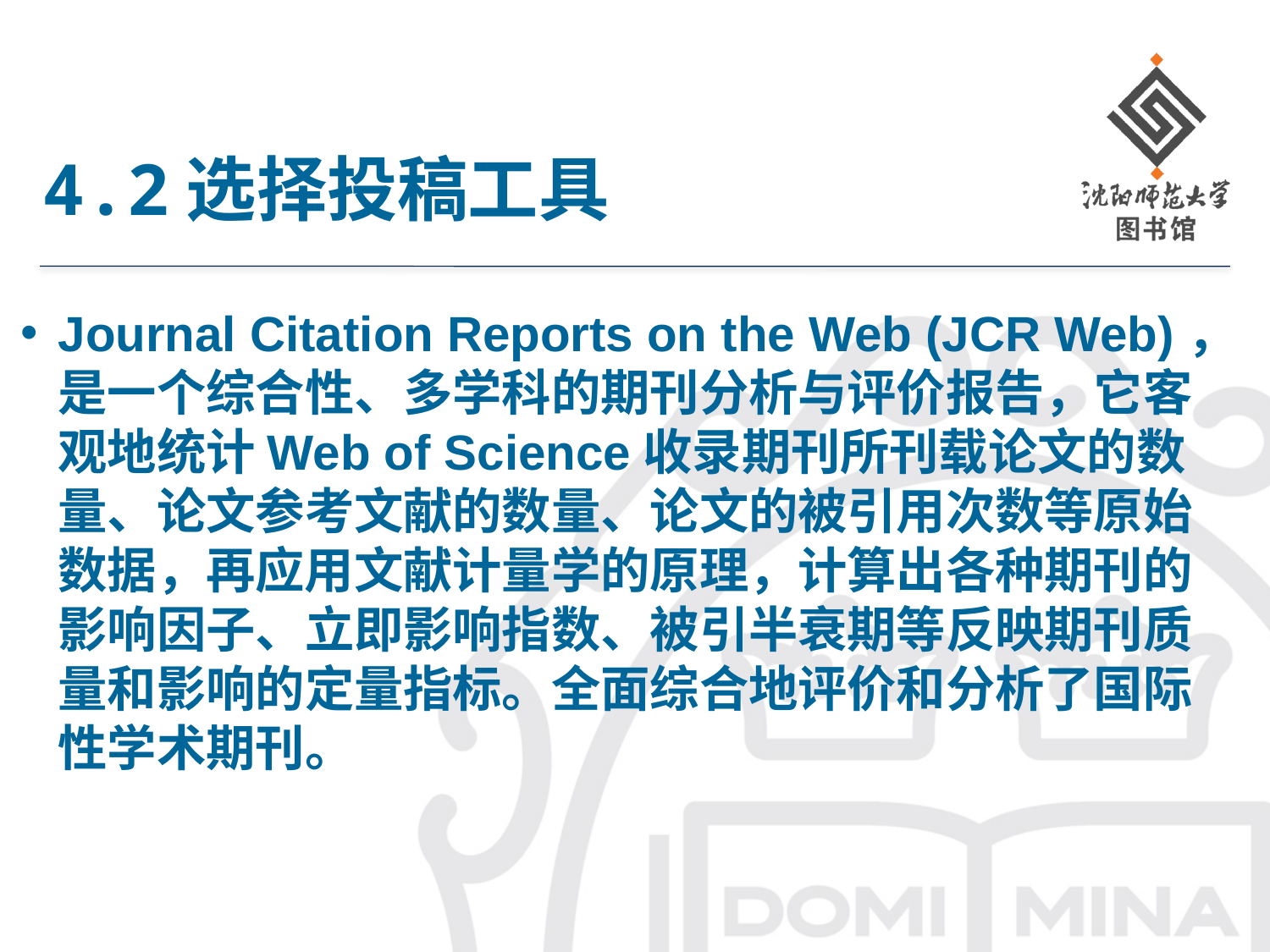

# 4.2选择投稿工具
Journal Citation Reports on the Web (JCR Web)，是一个综合性、多学科的期刊分析与评价报告，它客观地统计Web of Science收录期刊所刊载论文的数量、论文参考文献的数量、论文的被引用次数等原始数据，再应用文献计量学的原理，计算出各种期刊的影响因子、立即影响指数、被引半衰期等反映期刊质量和影响的定量指标。全面综合地评价和分析了国际性学术期刊。